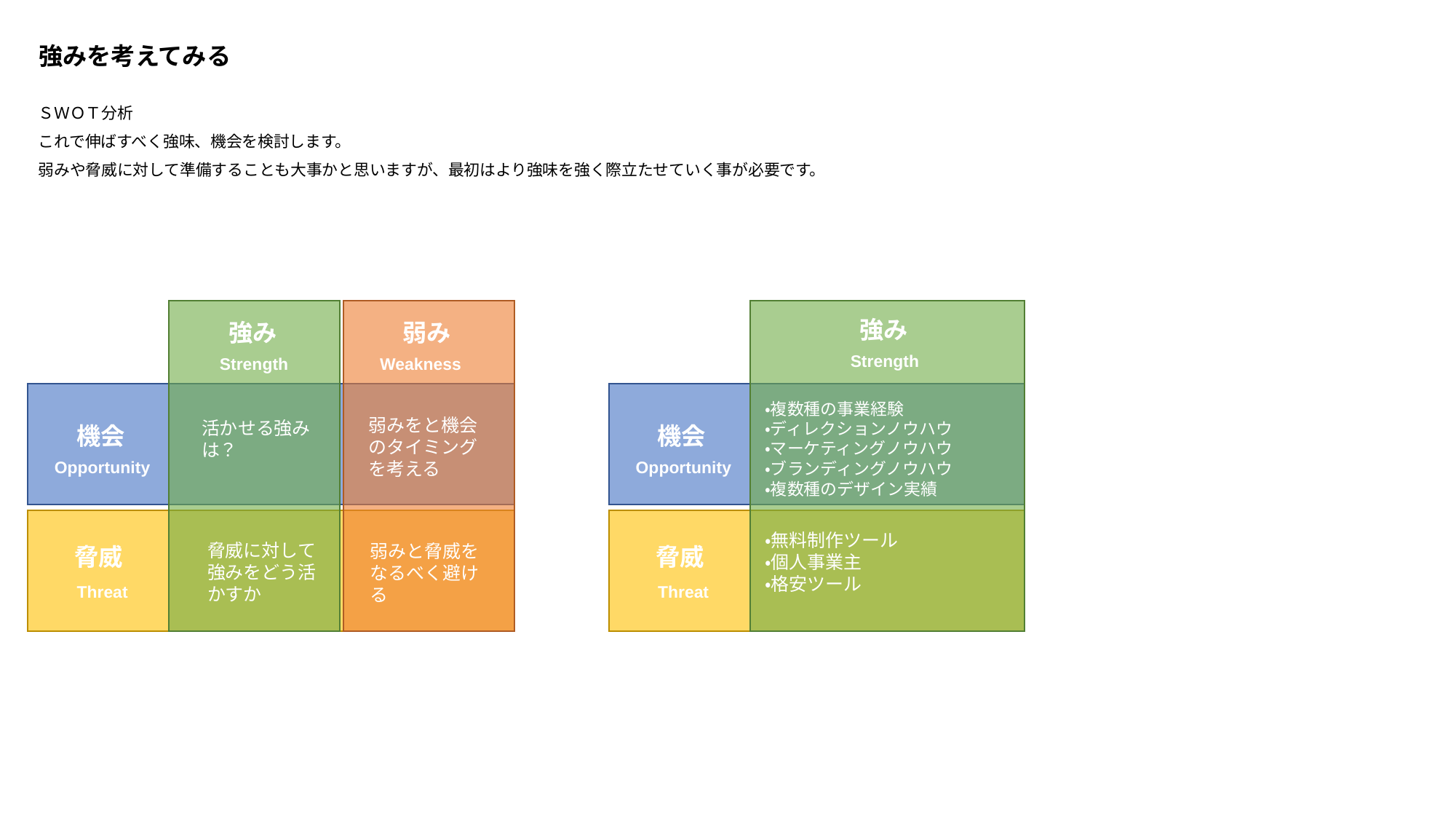

強みを考えてみる
ＳＷＯＴ分析
これで伸ばすべく強味、機会を検討します。
弱みや脅威に対して準備することも大事かと思いますが、最初はより強味を強く際立たせていく事が必要です。
強み
弱み
強み

Strength
Weakness
Strength

・複数種の事業経験
・ディレクションノウハウ
・マーケティングノウハウ
・ブランディングノウハウ
・複数種のデザイン実績
弱みをと機会のタイミングを考える
活かせる強みは？
機会
機会
Opportunity
Opportunity

・無料制作ツール
・個人事業主
・格安ツール
脅威に対して
強みをどう活かすか
弱みと脅威を
なるべく避ける
脅威
脅威
Threat
Threat